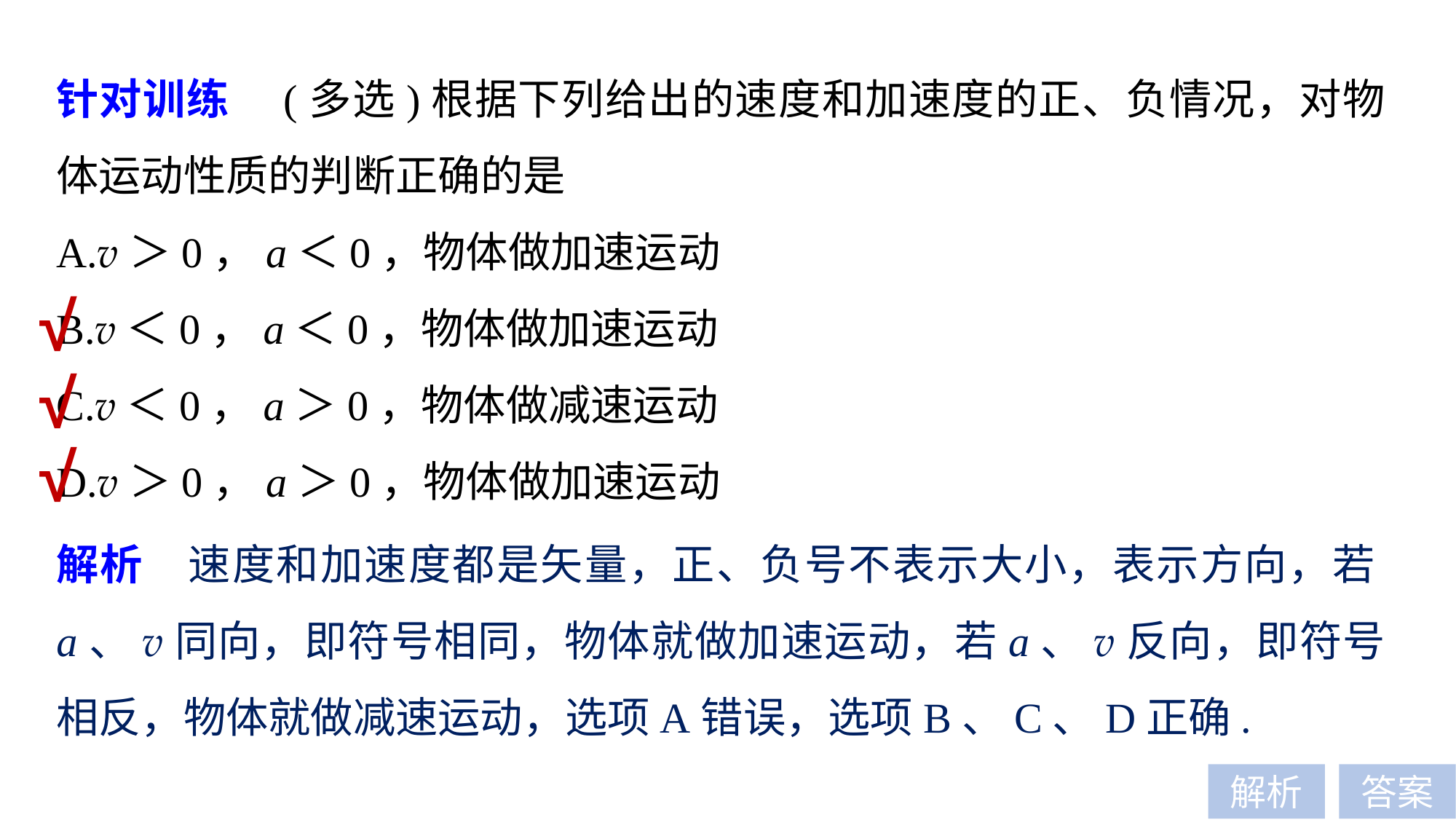

针对训练　(多选)根据下列给出的速度和加速度的正、负情况，对物体运动性质的判断正确的是
A.v＞0，a＜0，物体做加速运动
B.v＜0，a＜0，物体做加速运动
C.v＜0，a＞0，物体做减速运动
D.v＞0，a＞0，物体做加速运动
√
√
√
解析　速度和加速度都是矢量，正、负号不表示大小，表示方向，若a、v同向，即符号相同，物体就做加速运动，若a、v反向，即符号相反，物体就做减速运动，选项A错误，选项B、C、D正确.
解析
答案